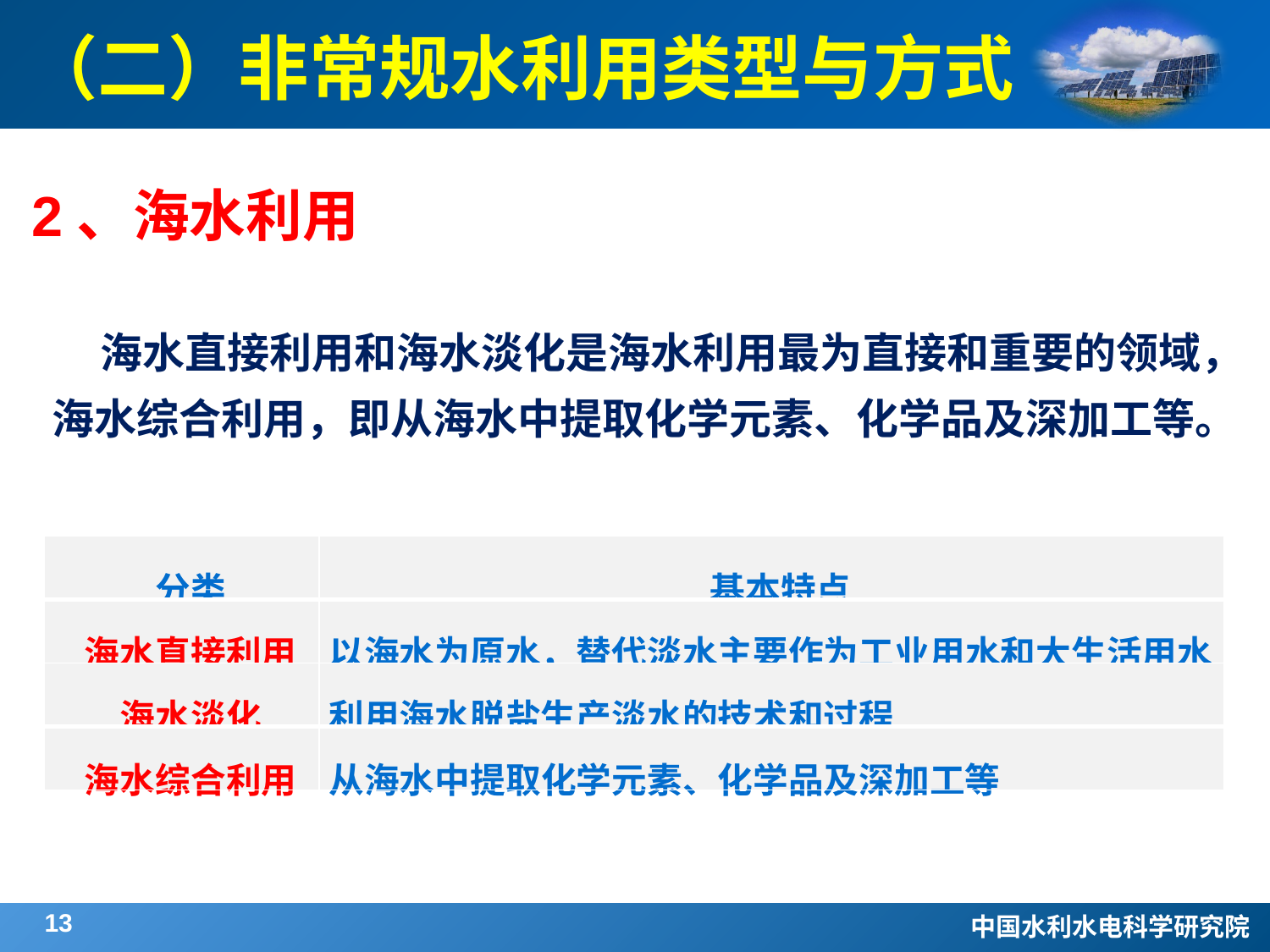

（二）非常规水利用类型与方式
2、海水利用
    海水直接利用和海水淡化是海水利用最为直接和重要的领域，海水综合利用，即从海水中提取化学元素、化学品及深加工等。
| 分类 | 基本特点 |
| --- | --- |
| 海水直接利用 | 以海水为原水，替代淡水主要作为工业用水和大生活用水 |
| 海水淡化 | 利用海水脱盐生产淡水的技术和过程 |
| 海水综合利用 | 从海水中提取化学元素、化学品及深加工等 |